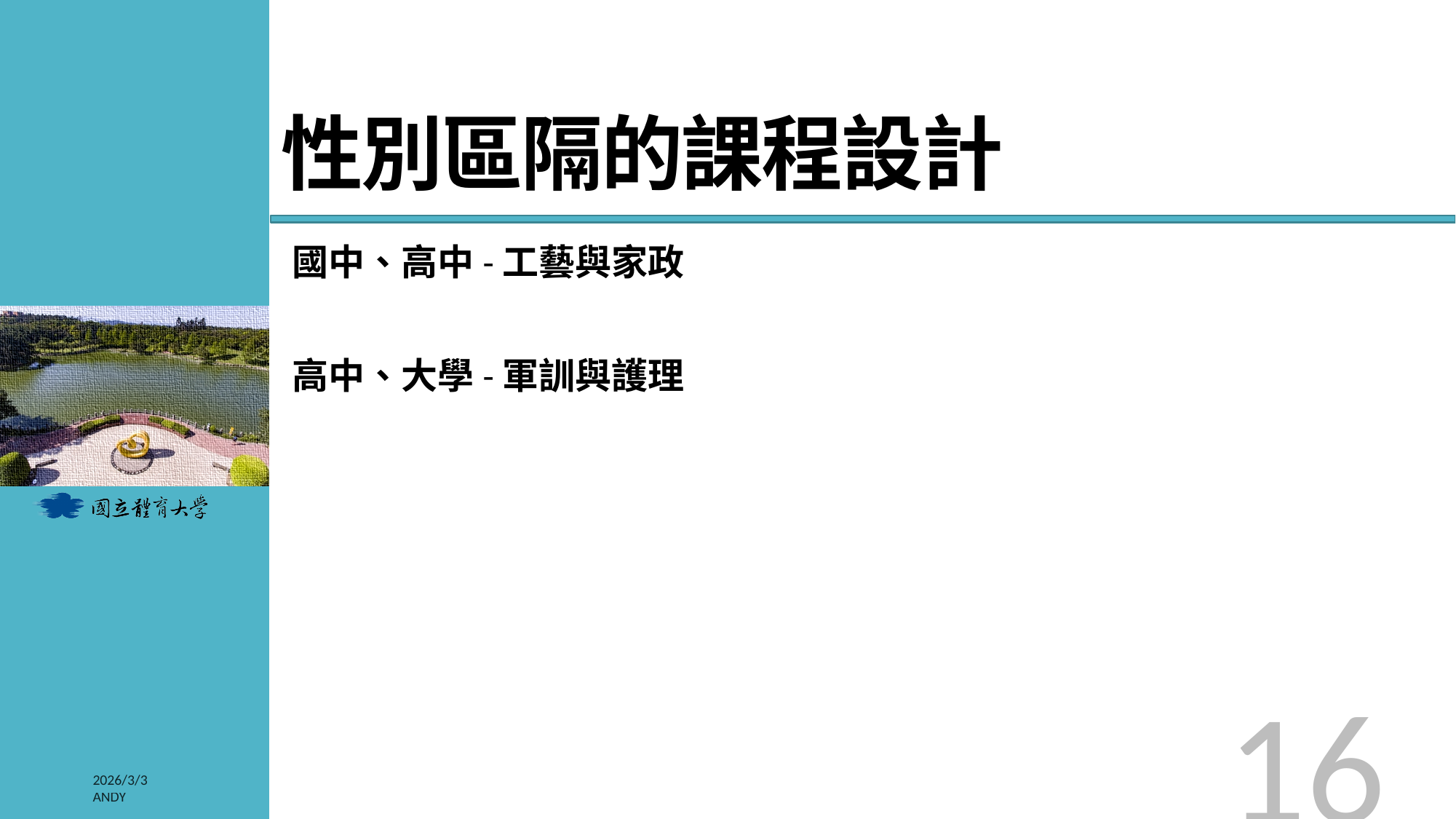

# 性別區隔的課程設計
國中、高中-工藝與家政

高中、大學-軍訓與護理

16
2026/3/3
Andy